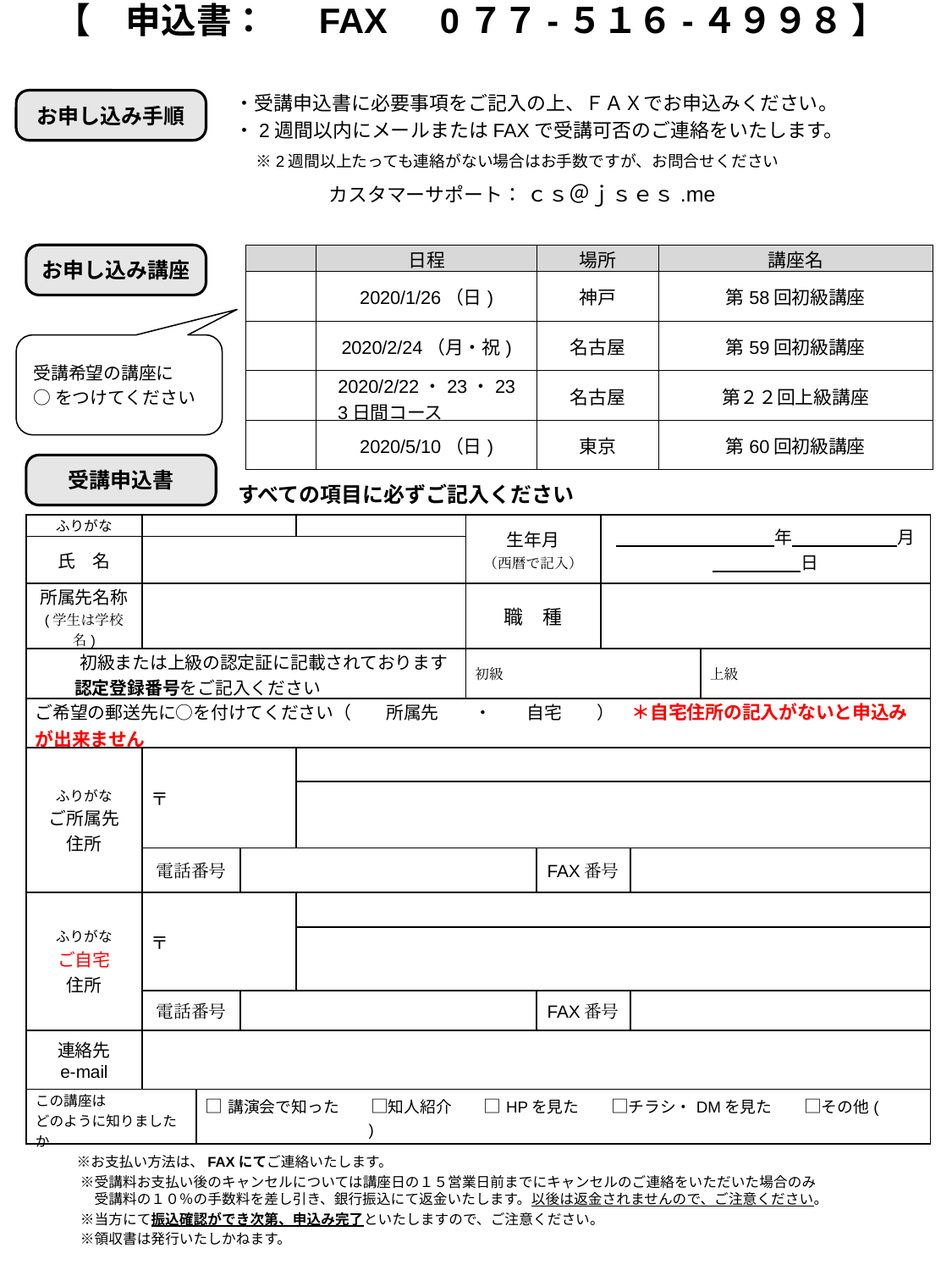

【　申込書： 　FAX　0７７-５１６-４９９８ 】
・受講申込書に必要事項をご記入の上、ＦＡＸでお申込みください。
・2週間以内にメールまたはFAXで受講可否のご連絡をいたします。
　※2週間以上たっても連絡がない場合はお手数ですが、お問合せください
お申し込み手順
カスタマーサポート： ｃｓ＠ｊｓｅｓ.me
お申し込み講座
|  | 日程 | 場所 | 講座名 |
| --- | --- | --- | --- |
|  | 2020/1/26（日) | 神戸 | 第58回初級講座 |
|  | 2020/2/24（月・祝) | 名古屋 | 第59回初級講座 |
|  | 2020/2/22・23・23 3日間コース | 名古屋 | 第２２回上級講座 |
|  | 2020/5/10（日) | 東京 | 第60回初級講座 |
受講希望の講座に
○をつけてください
受講申込書
すべての項目に必ずご記入ください
| ふりがな |  |  |  |  | 生年月 （西暦で記入） |  | 年　　　　　　月　　　　　日 |  |  |
| --- | --- | --- | --- | --- | --- | --- | --- | --- | --- |
| 氏　名 |  |  |  |  |  |  |  |  |  |
| 所属先名称 (学生は学校名) |  |  |  |  | 職　種 |  |  |  |  |
| 初級または上級の認定証に記載されております 　　 認定登録番号をご記入ください |  |  |  |  | 初級 |  |  |  | 上級 |
| ご希望の郵送先に○を付けてください（　　所属先　　・　　自宅　　）　＊自宅住所の記入がないと申込みが出来ません |  |  |  |  |  |  |  |  |  |
| ふりがな ご所属先 住所 | 〒 |  |  |  |  |  |  |  |  |
|  |  |  |  |  |  |  |  |  |  |
|  | 電話番号 |  |  |  |  | FAX番号 |  |  |  |
| ふりがな ご自宅 住所 | 〒 |  |  |  |  |  |  |  |  |
|  |  |  |  |  |  |  |  |  |  |
|  | 電話番号 |  |  |  |  | FAX番号 |  |  |  |
| 連絡先 e-mail |  |  |  |  |  |  |  |  |  |
| この講座は どのように知りましたか |  | □講演会で知った　　□知人紹介　　□HPを見た　　□チラシ・DMを見た　　□その他(　　　　　　　　　　　　) |  |  |  |  |  |  |  |
　  ※お支払い方法は、FAXにてご連絡いたします。
　　※受講料お支払い後のキャンセルについては講座日の１５営業日前までにキャンセルのご連絡をいただいた場合のみ
　　　受講料の１０％の手数料を差し引き、銀行振込にて返金いたします。以後は返金されませんので、ご注意ください。
　　※当方にて振込確認ができ次第、申込み完了といたしますので、ご注意ください。
　　※領収書は発行いたしかねます。